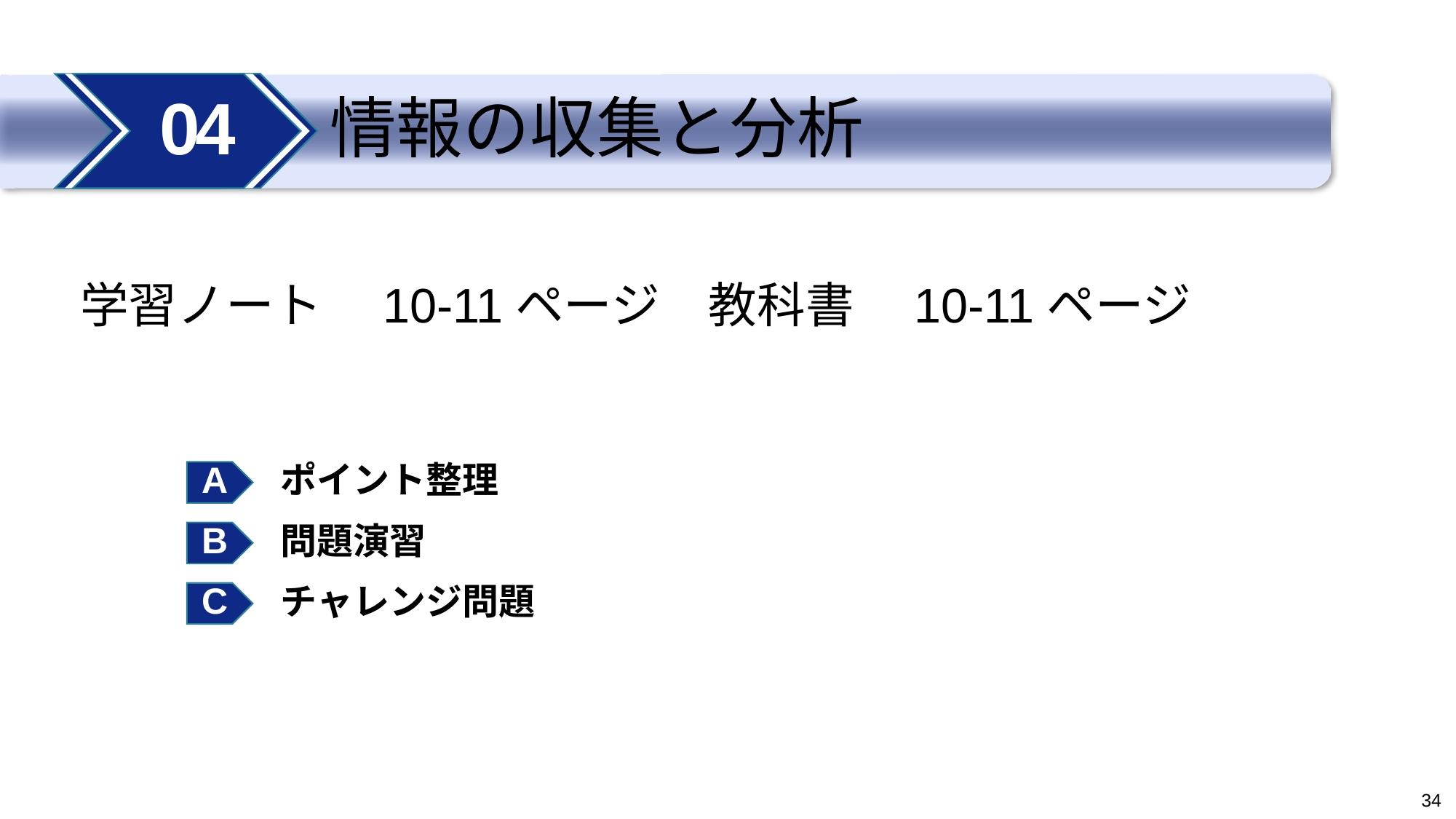

04
# 情報の収集と分析
学習ノート　10-11ページ　教科書　10-11ページ
ポイント整理
問題演習
チャレンジ問題
34